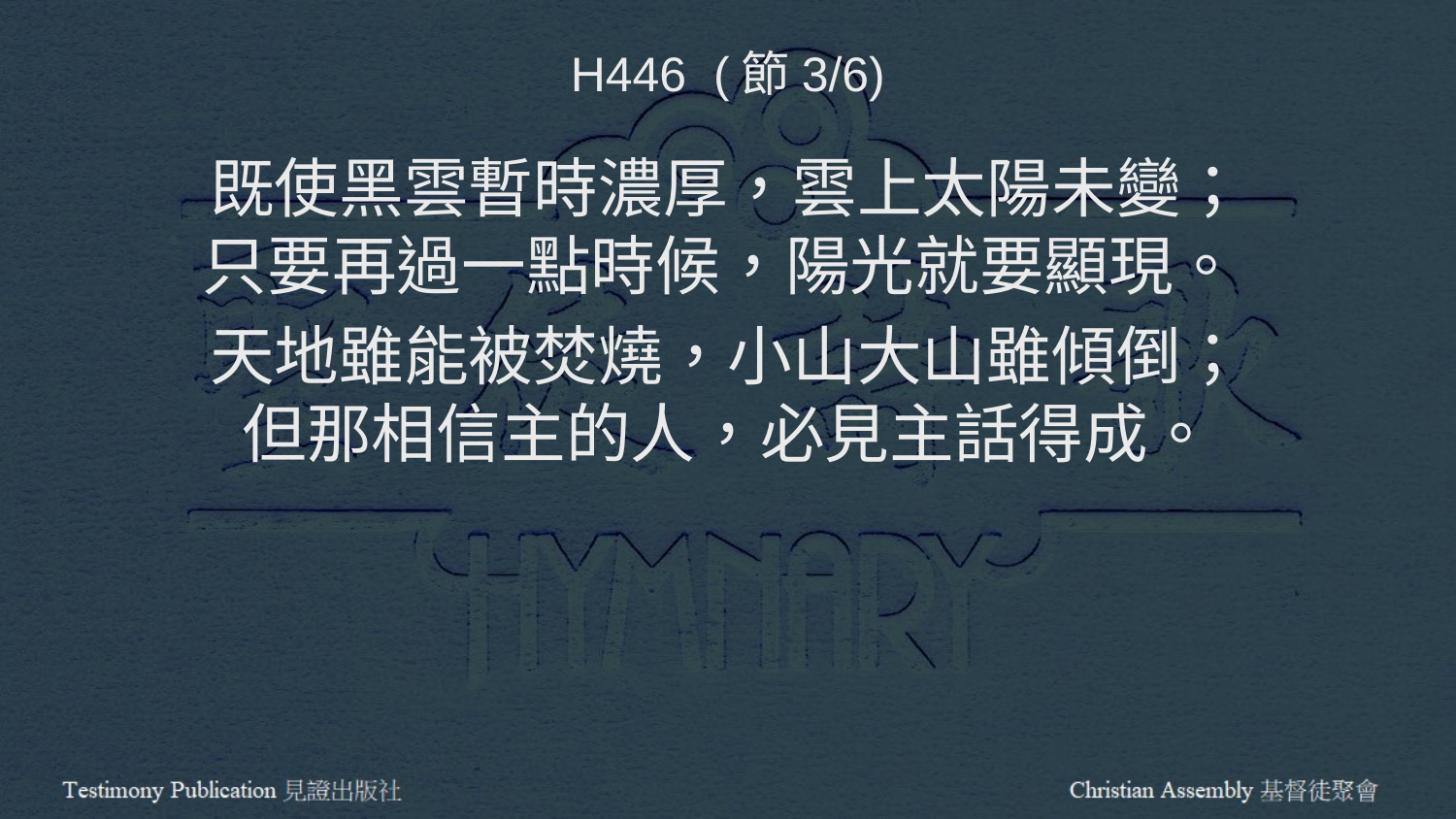

H446  (節3/6)

既使黑雲暫時濃厚，雲上太陽未變；
只要再過一點時候，陽光就要顯現。
天地雖能被焚燒，小山大山雖傾倒；
但那相信主的人，必見主話得成。